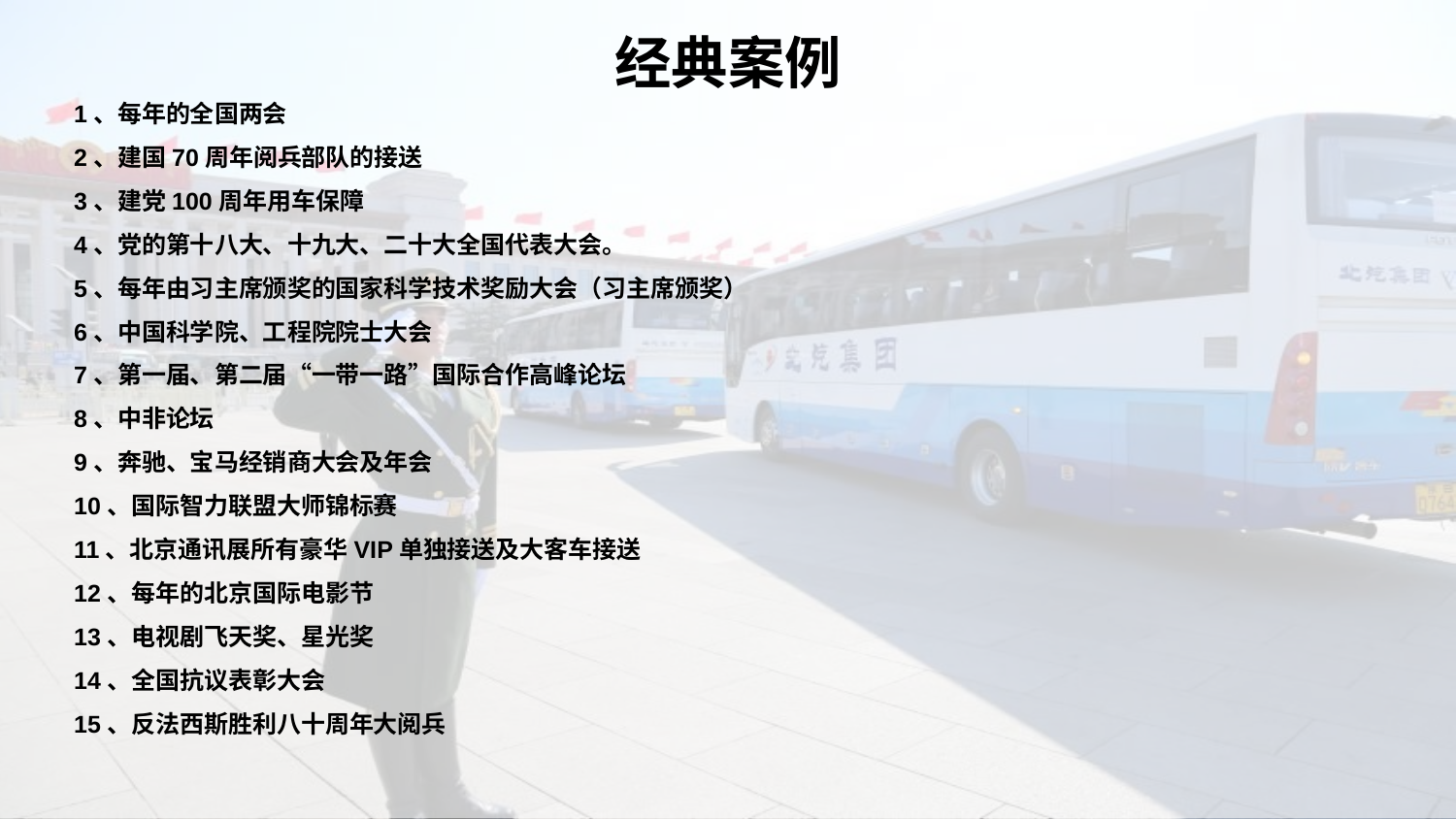

经典案例
1、每年的全国两会
2、建国70周年阅兵部队的接送
3、建党100周年用车保障
4、党的第十八大、十九大、二十大全国代表大会。
5、每年由习主席颁奖的国家科学技术奖励大会（习主席颁奖）
6、中国科学院、工程院院士大会
7、第一届、第二届“一带一路”国际合作高峰论坛
8、中非论坛
9、奔驰、宝马经销商大会及年会
10、国际智力联盟大师锦标赛
11、北京通讯展所有豪华VIP单独接送及大客车接送
12、每年的北京国际电影节
13、电视剧飞天奖、星光奖
14、全国抗议表彰大会
15、反法西斯胜利八十周年大阅兵